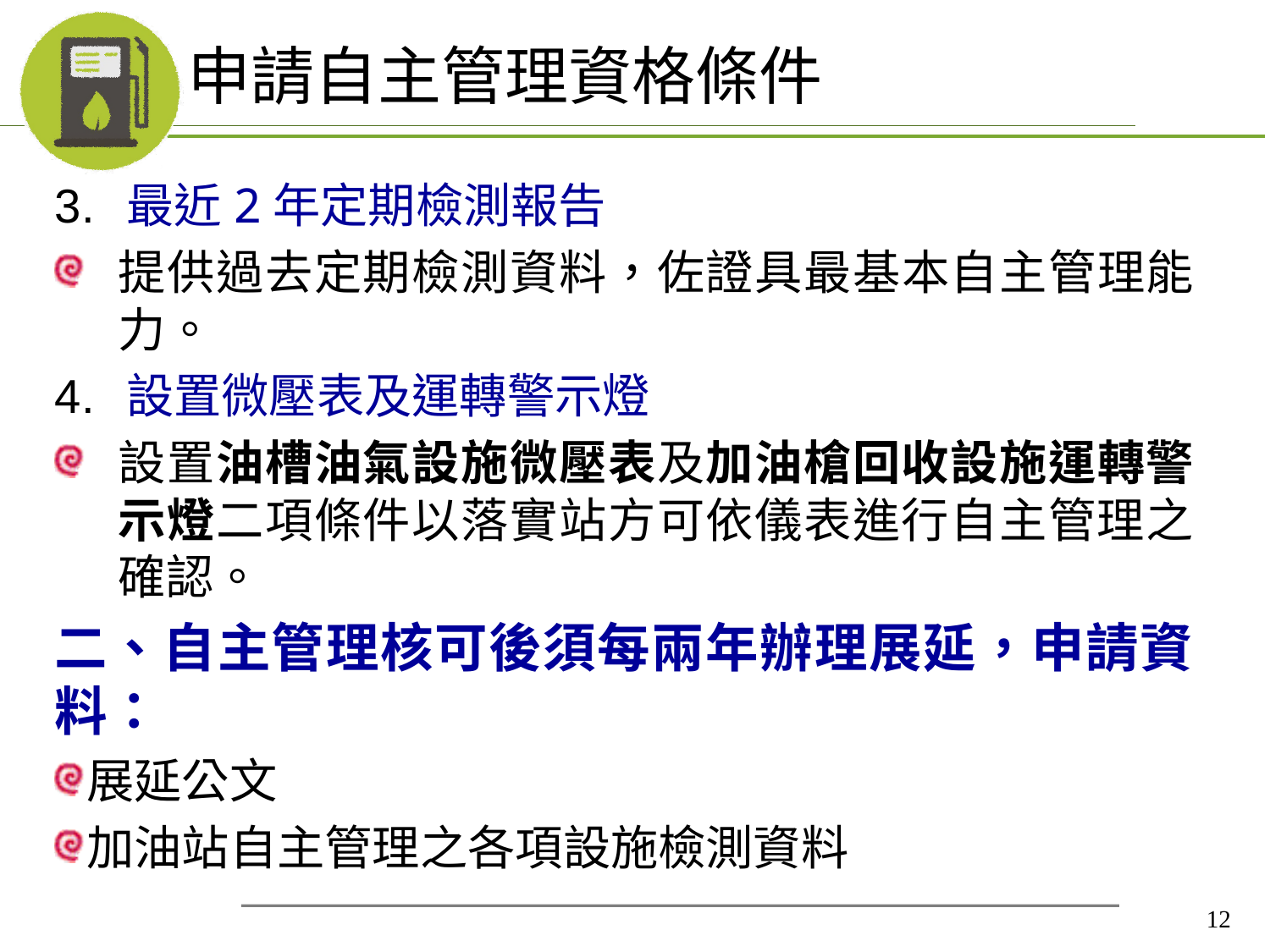

# 申請自主管理資格條件
最近2年定期檢測報告
提供過去定期檢測資料，佐證具最基本自主管理能力。
設置微壓表及運轉警示燈
設置油槽油氣設施微壓表及加油槍回收設施運轉警示燈二項條件以落實站方可依儀表進行自主管理之確認。
二、自主管理核可後須每兩年辦理展延，申請資料：
展延公文
加油站自主管理之各項設施檢測資料

12